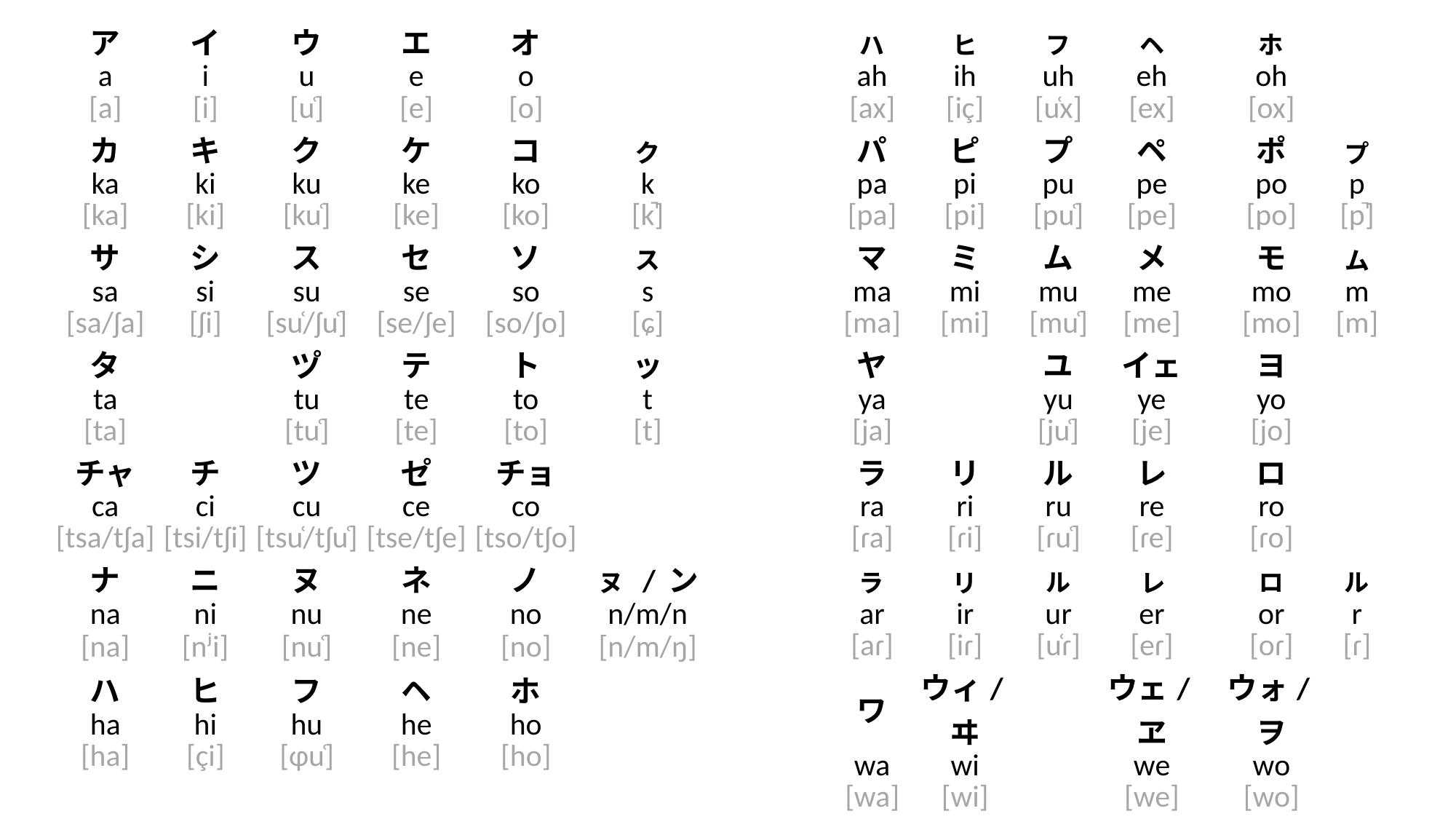

| ア | イ | ウ | エ | オ |  |
| --- | --- | --- | --- | --- | --- |
| a | i | u | e | o |  |
| [a] | [i] | [u̜] | [e] | [o] |  |
| カ | キ | ク | ケ | コ | ㇰ |
| ka | ki | ku | ke | ko | k |
| [ka] | [ki] | [ku̜] | [ke] | [ko] | [k̚] |
| サ | シ | ス | セ | ソ | ㇲ |
| sa | si | su | se | so | s |
| [sa/ʃa] | [ʃi] | [su̜/ʃu̜] | [se/ʃe] | [so/ʃo] | [ɕ] |
| タ |  | ツ゚ | テ | ト | ッ |
| ta |  | tu | te | to | t |
| [ta] |  | [tu̜] | [te] | [to] | [t] |
| チャ | チ | ツ | セ゚ | チョ |  |
| ca | ci | cu | ce | co |  |
| [tsa/tʃa] | [tsi/tʃi] | [tsu̜/tʃu̜] | [tse/tʃe] | [tso/tʃo] |  |
| ナ | ニ | ヌ | ネ | ノ | ㇴ / ン |
| na | ni | nu | ne | no | n/m/n |
| [na] | [nʲi] | [nu̜] | [ne] | [no] | [n/m/ŋ] |
| ハ | ヒ | フ | ヘ | ホ |  |
| ha | hi | hu | he | ho |  |
| [ha] | [çi] | [ɸu̜] | [he] | [ho] |  |
| ㇵ | ㇶ | ㇷ | ㇸ | ㇹ |  |
| --- | --- | --- | --- | --- | --- |
| ah | ih | uh | eh | oh |  |
| [ax] | [iç] | [u̜x] | [ex] | [ox] |  |
| パ | ピ | プ | ペ | ポ | ㇷ゚ |
| pa | pi | pu | pe | po | p |
| [pa] | [pi] | [pu̜] | [pe] | [po] | [p̚] |
| マ | ミ | ム | メ | モ | ㇺ |
| ma | mi | mu | me | mo | m |
| [ma] | [mi] | [mu̜] | [me] | [mo] | [m] |
| ヤ |  | ユ | イェ | ヨ |  |
| ya |  | yu | ye | yo |  |
| [ja] |  | [ju̜] | [je] | [jo] |  |
| ラ | リ | ル | レ | ロ |  |
| ra | ri | ru | re | ro |  |
| [ɾa] | [ɾi] | [ɾu̜] | [ɾe] | [ɾo] |  |
| ㇻ | ㇼ | ㇽ | ㇾ | ㇿ | ㇽ |
| ar | ir | ur | er | or | r |
| [aɾ] | [iɾ] | [u̜ɾ] | [eɾ] | [oɾ] | [ɾ] |
| ワ | ウィ/ヰ |  | ウェ/ヱ | ウォ/ヲ |  |
| wa | wi |  | we | wo |  |
| [wa] | [wi] |  | [we] | [wo] |  |